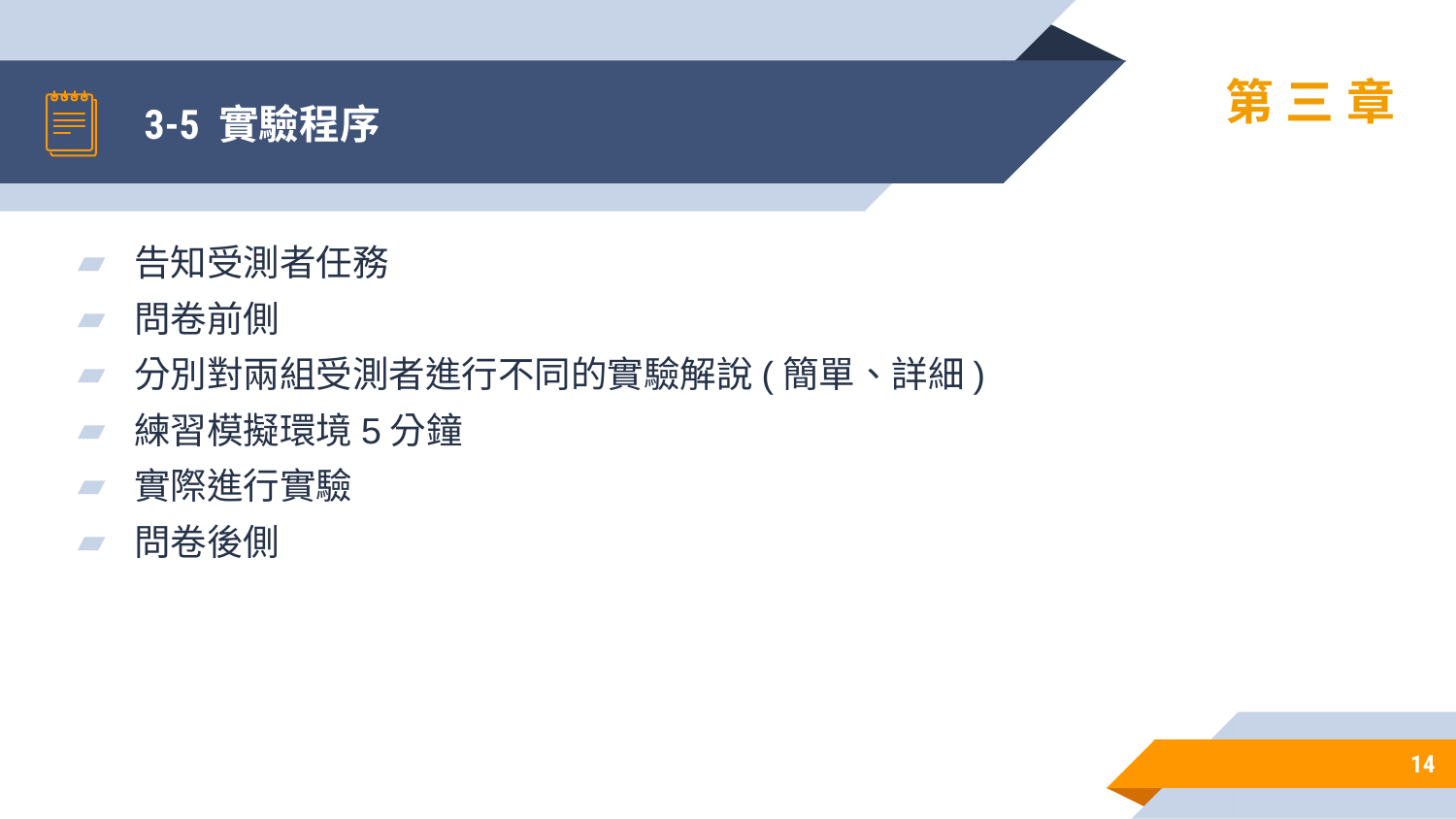

# 3-5 實驗程序
第三章

告知受測者任務
問卷前側
分別對兩組受測者進行不同的實驗解說(簡單、詳細)
練習模擬環境5分鐘
實際進行實驗
問卷後側

14